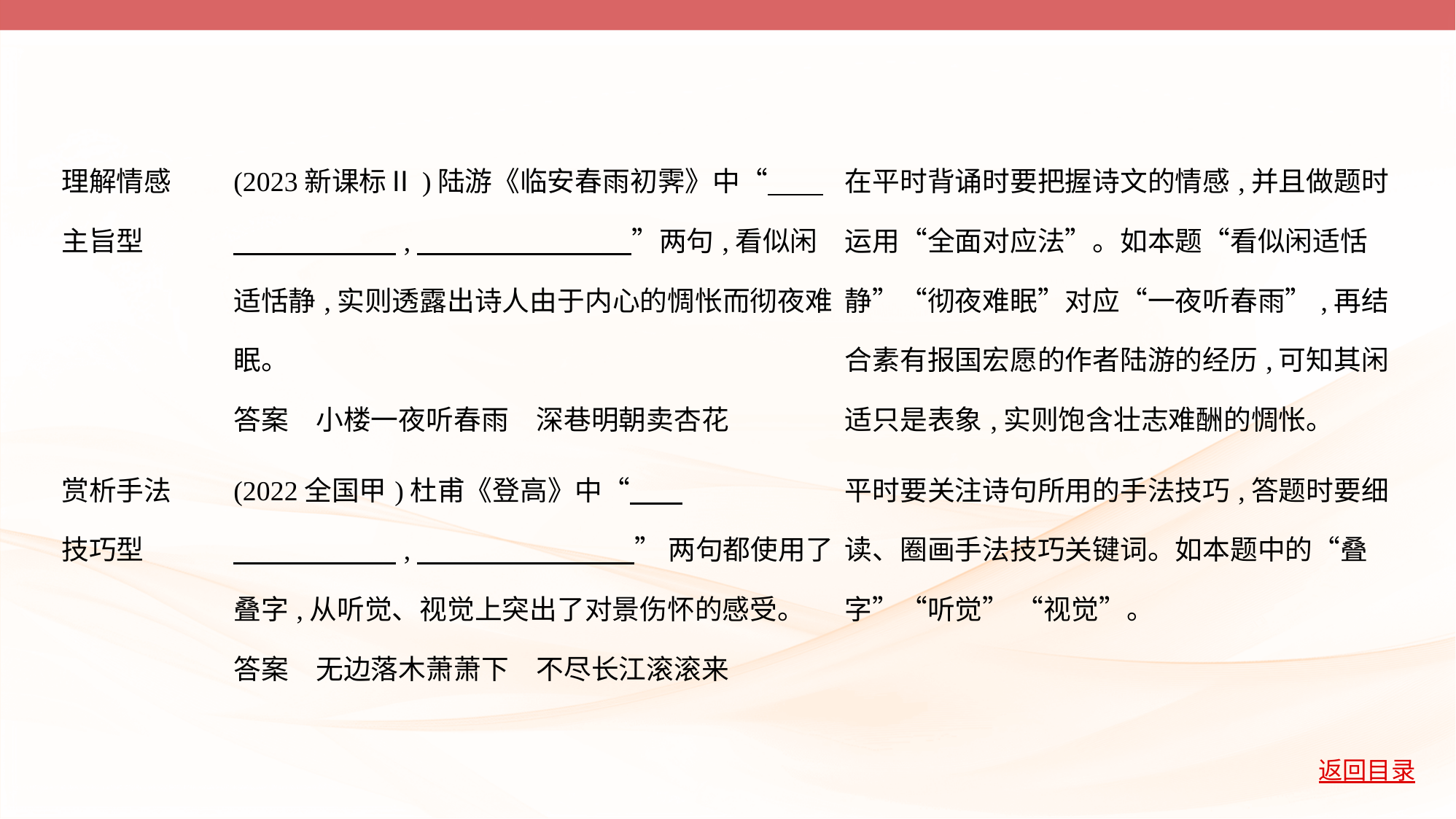

| 理解情感 主旨型 | (2023新课标Ⅱ)陆游《临安春雨初霁》中“　　　　　　　    ,　　    　　　　    ”两句,看似闲适恬静,实则透露出诗人由于内心的惆怅而彻夜难眠。 答案　小楼一夜听春雨　深巷明朝卖杏花 | 在平时背诵时要把握诗文的情感,并且做题时运用“全面对应法”。如本题“看似闲适恬静”“彻夜难眠”对应“一夜听春雨”,再结合素有报国宏愿的作者陆游的经历,可知其闲适只是表象,实则饱含壮志难酬的惆怅。 |
| --- | --- | --- |
| 赏析手法 技巧型 | (2022全国甲)杜甫《登高》中“　     　　　　　    ,　　　　　　　    ” 两句都使用了叠字,从听觉、视觉上突出了对景伤怀的感受。 答案　无边落木萧萧下　不尽长江滚滚来 | 平时要关注诗句所用的手法技巧,答题时要细读、圈画手法技巧关键词。如本题中的“叠字”“听觉” “视觉”。 |